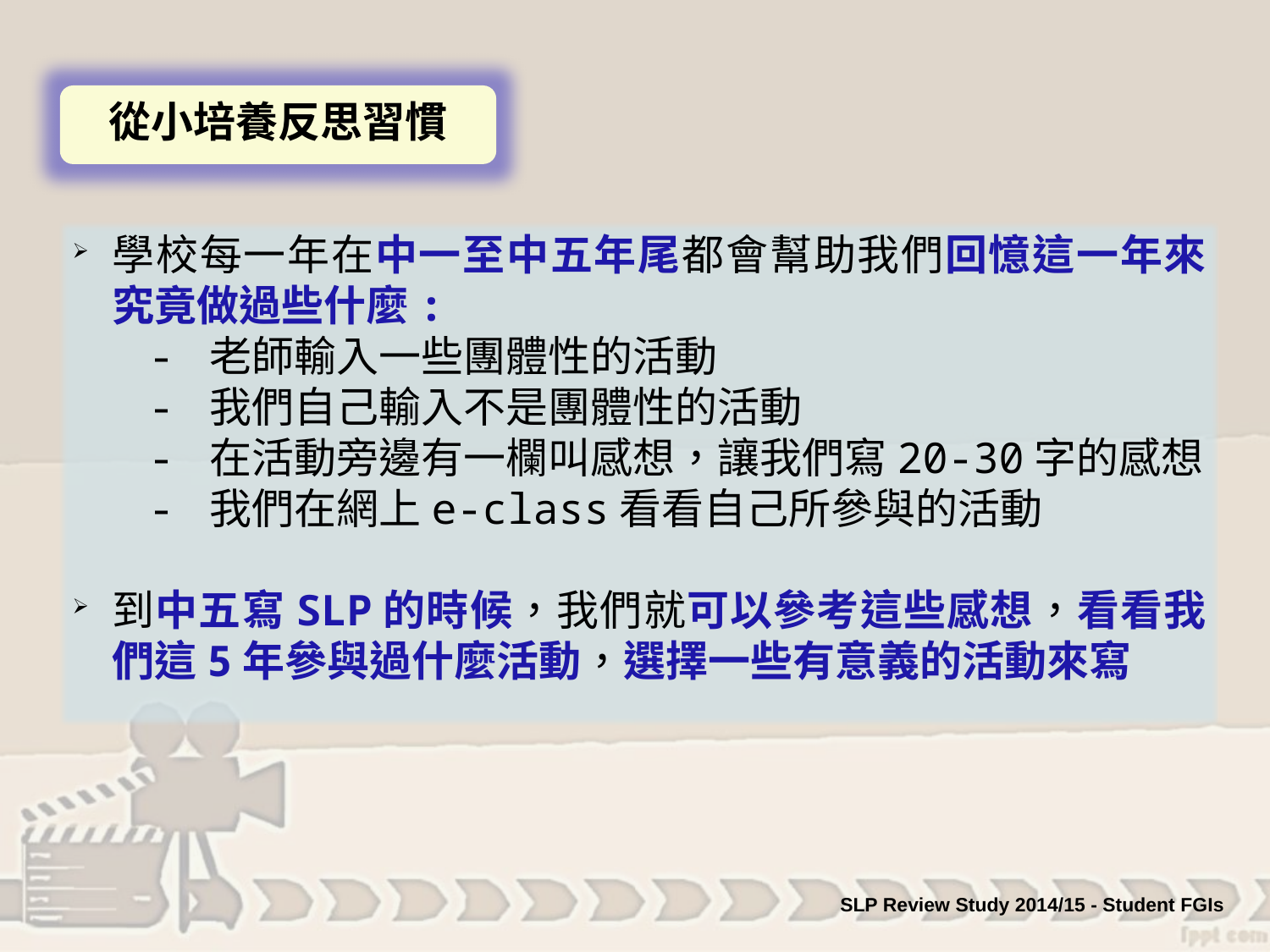

從小培養反思習慣
學校每一年在中一至中五年尾都會幫助我們回憶這一年來究竟做過些什麼:
   - 老師輸入一些團體性的活動
   - 我們自己輸入不是團體性的活動
   - 在活動旁邊有一欄叫感想，讓我們寫20-30字的感想
   - 我們在網上e-class看看自己所參與的活動

到中五寫SLP的時候，我們就可以參考這些感想，看看我們這5年參與過什麼活動，選擇一些有意義的活動來寫

SLP Review Study 2014/15 - Student FGIs